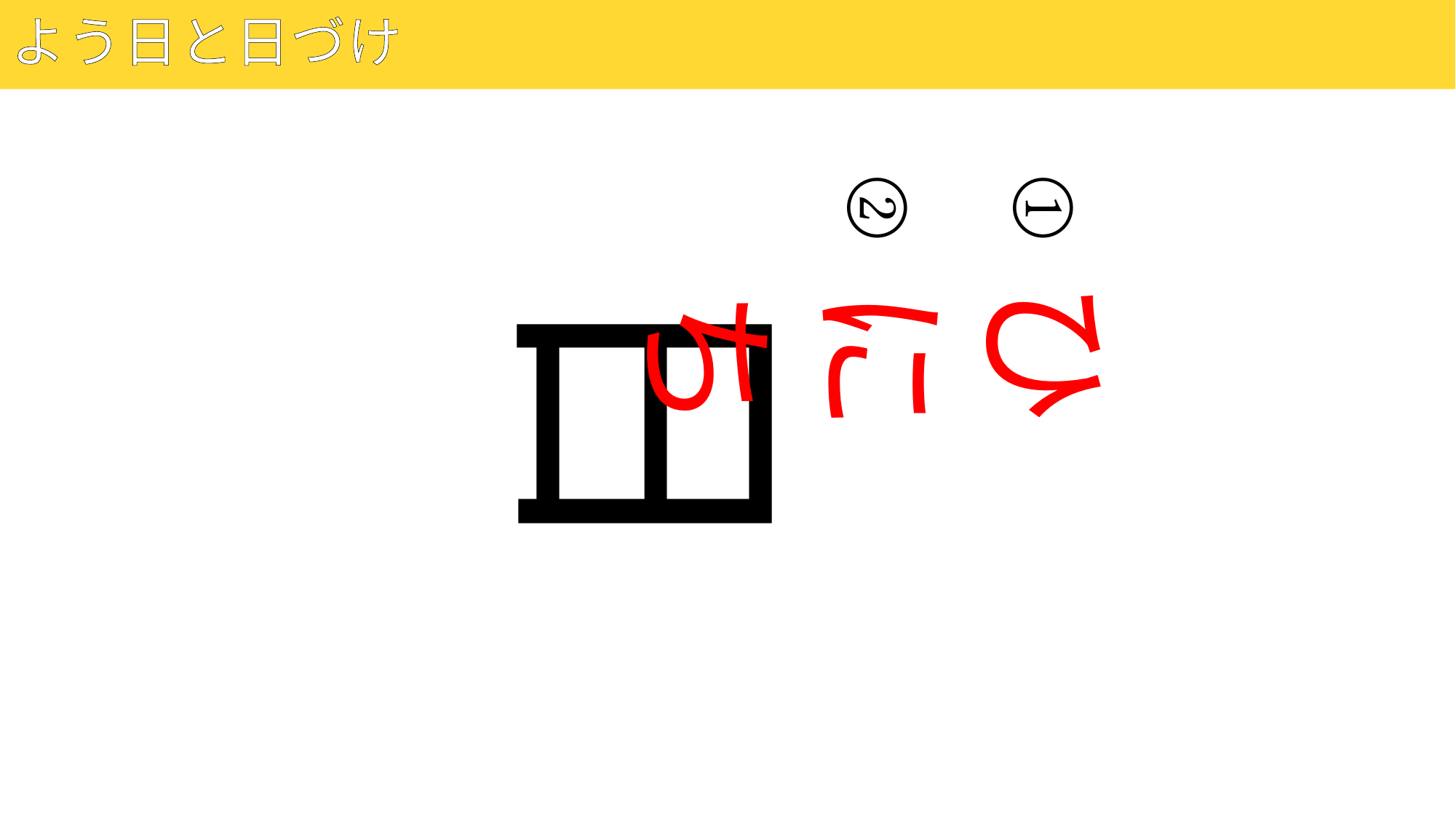

# よう日と日づけ
13
②
①
日
ひ
にち